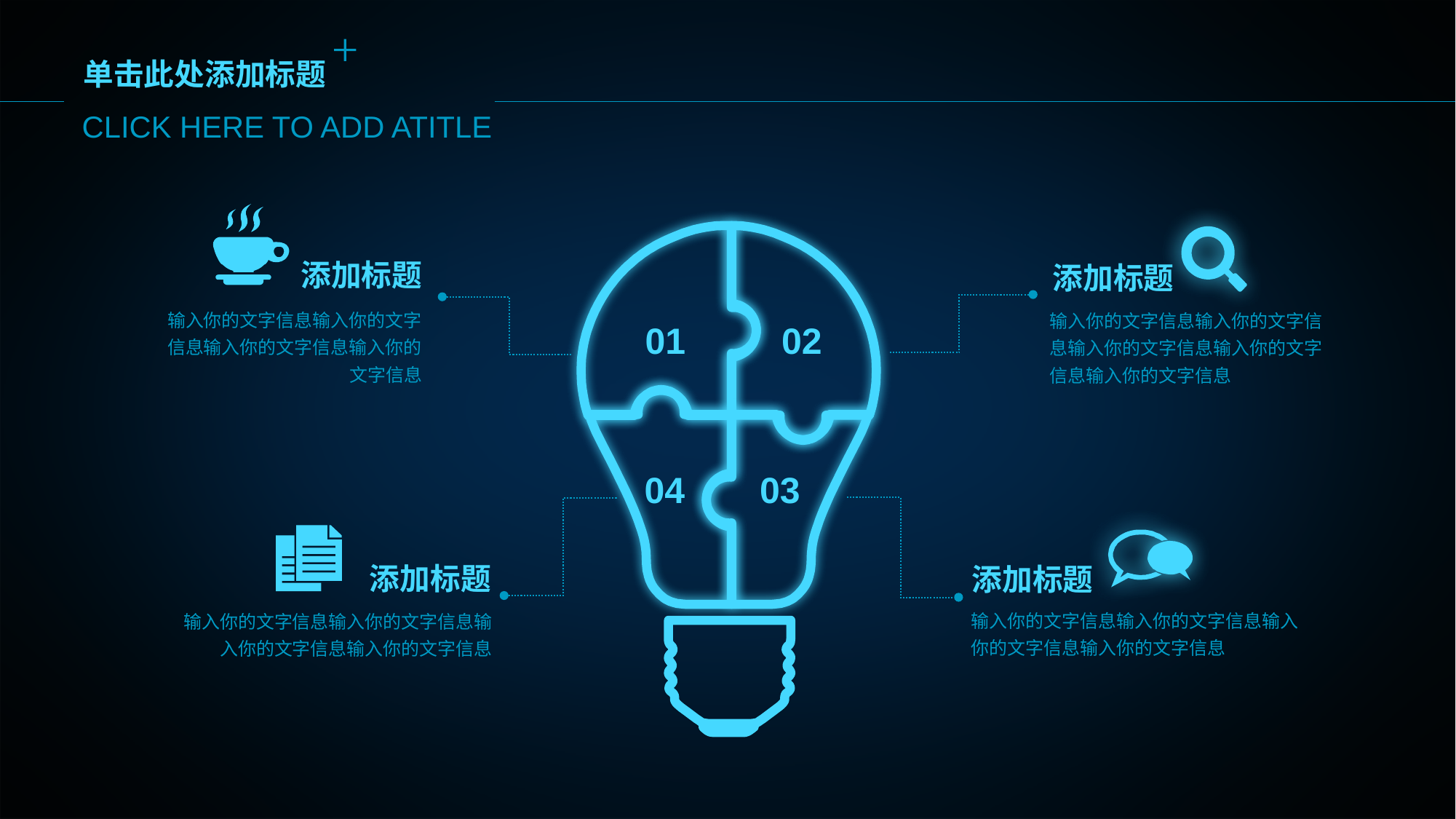

CLICK HERE TO ADD ATITLE
单击此处添加标题

添加标题
添加标题

输入你的文字信息输入你的文字信息输入你的文字信息输入你的文字信息
输入你的文字信息输入你的文字信息输入你的文字信息输入你的文字信息输入你的文字信息
01
02

04
03

添加标题
添加标题
输入你的文字信息输入你的文字信息输入你的文字信息输入你的文字信息
输入你的文字信息输入你的文字信息输入你的文字信息输入你的文字信息